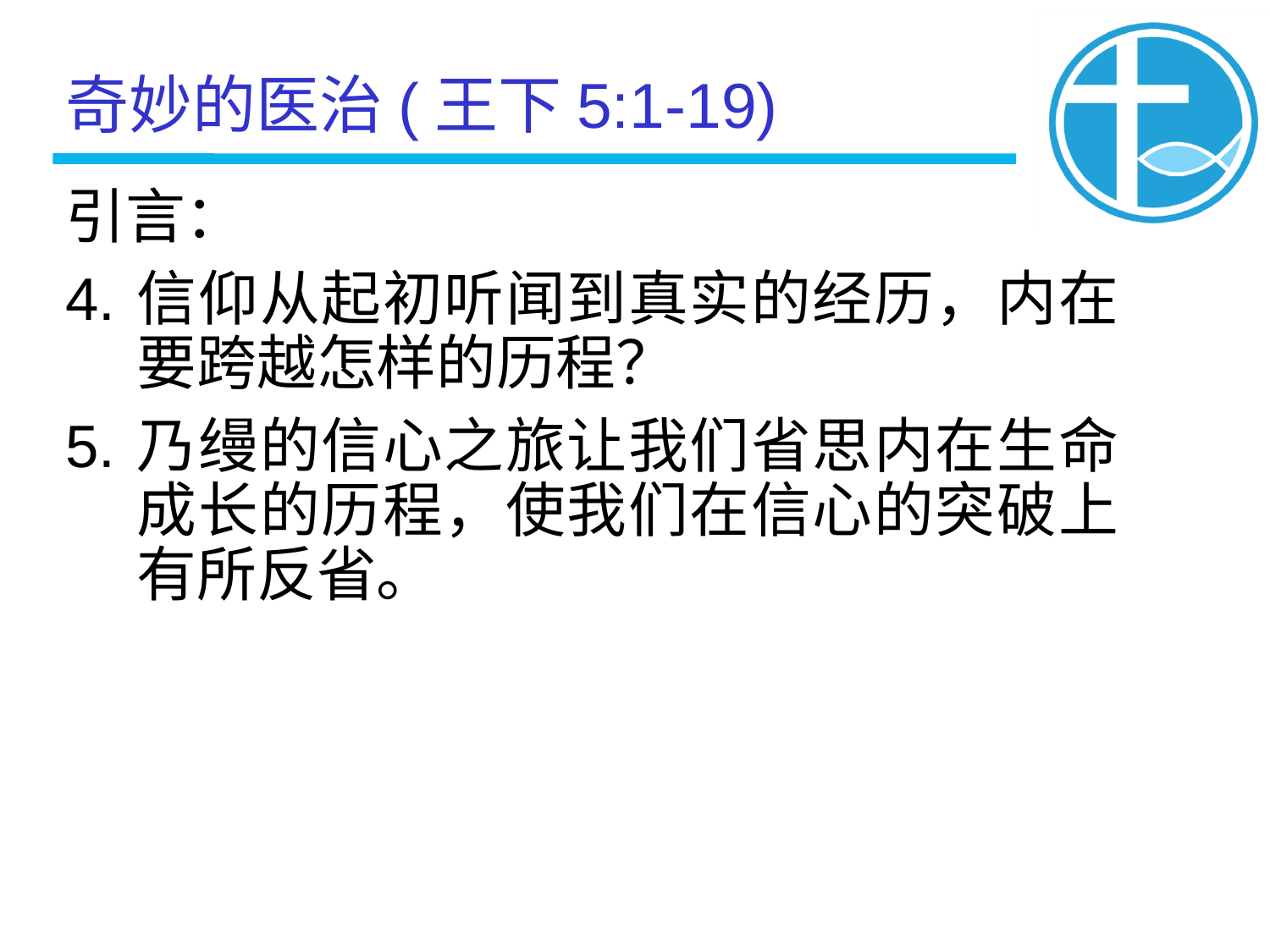

奇妙的医治(王下5:1-19)
引言：
信仰从起初听闻到真实的经历，内在要跨越怎样的历程？
乃缦的信心之旅让我们省思内在生命成长的历程，使我们在信心的突破上有所反省。